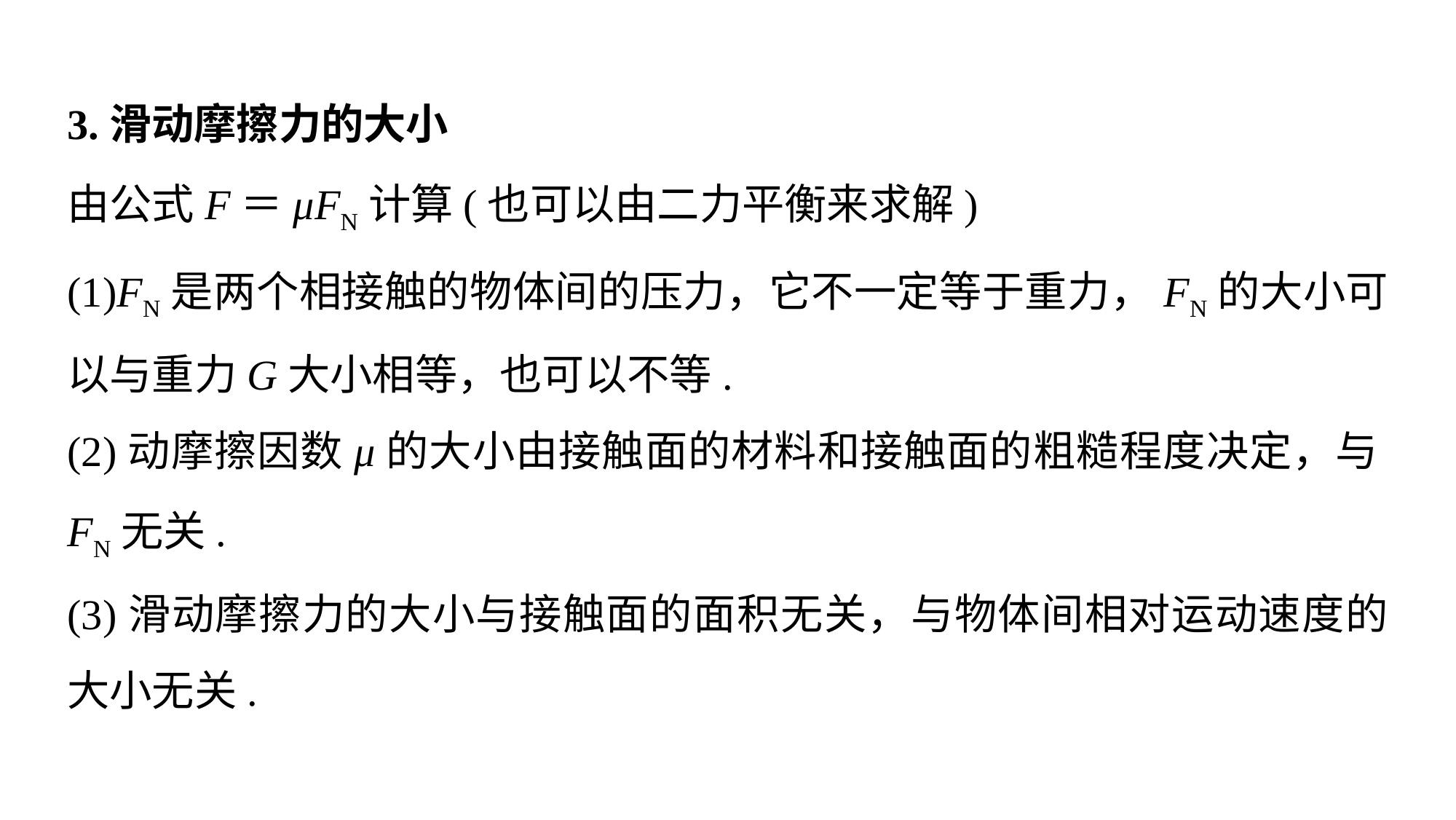

3.滑动摩擦力的大小
由公式F＝μFN计算(也可以由二力平衡来求解)
(1)FN是两个相接触的物体间的压力，它不一定等于重力，FN的大小可以与重力G大小相等，也可以不等.
(2)动摩擦因数μ的大小由接触面的材料和接触面的粗糙程度决定，与FN无关.
(3)滑动摩擦力的大小与接触面的面积无关，与物体间相对运动速度的大小无关.